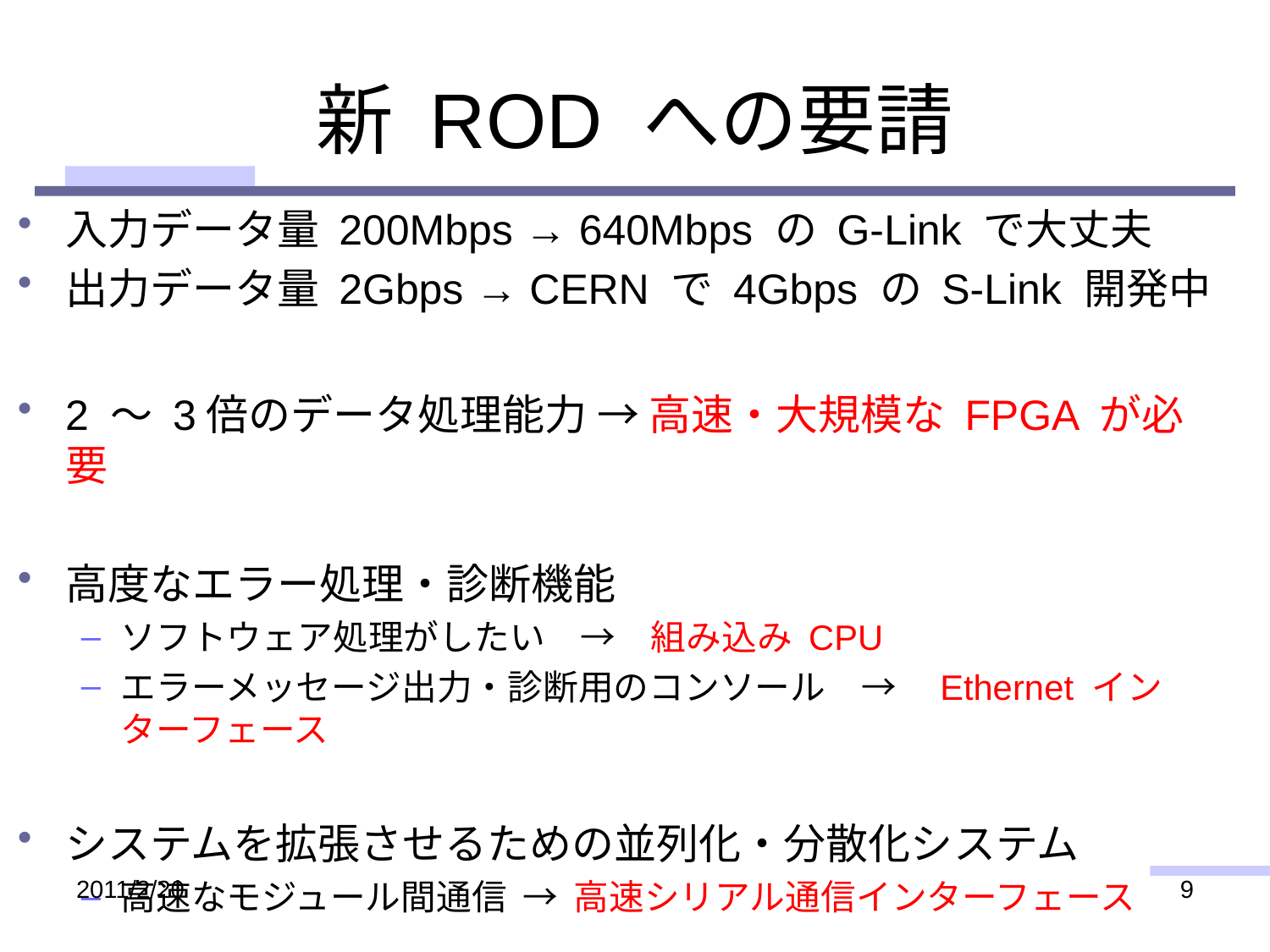

# 新 ROD への要請
入力データ量 200Mbps → 640Mbps の G-Link で大丈夫
出力データ量 2Gbps → CERN で 4Gbps の S-Link 開発中

2 ～ 3倍のデータ処理能力 → 高速・大規模な FPGA が必要

高度なエラー処理・診断機能
ソフトウェア処理がしたい　→　組み込み CPU
エラーメッセージ出力・診断用のコンソール　→　Ethernet インターフェース

システムを拡張させるための並列化・分散化システム
高速なモジュール間通信  →  高速シリアル通信インターフェース
2011/2/20
9